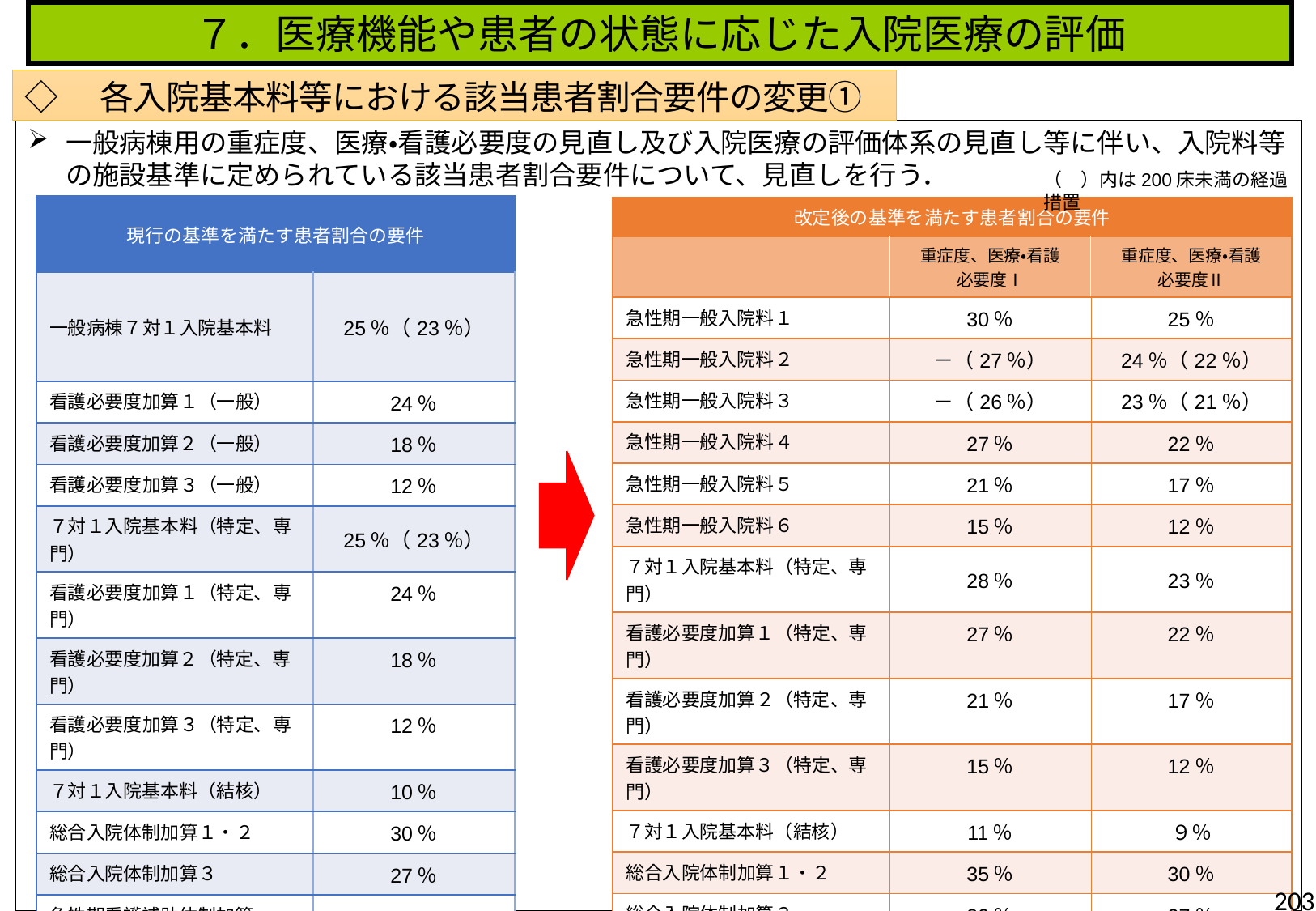

７．医療機能や患者の状態に応じた入院医療の評価
◇　各入院基本料等における該当患者割合要件の変更①
一般病棟用の重症度、医療・看護必要度の見直し及び入院医療の評価体系の見直し等に伴い、入院料等の施設基準に定められている該当患者割合要件について、見直しを行う．
（　）内は200床未満の経過措置
| 現行の基準を満たす患者割合の要件 |  |
| --- | --- |
| 一般病棟７対１入院基本料 | 25％（23％） |
| 看護必要度加算１（一般） | 24％ |
| 看護必要度加算２（一般） | 18％ |
| 看護必要度加算３（一般） | 12％ |
| ７対１入院基本料（特定、専門） | 25％（23％） |
| 看護必要度加算１（特定、専門） | 24％ |
| 看護必要度加算２（特定、専門） | 18％ |
| 看護必要度加算３（特定、専門） | 12％ |
| ７対１入院基本料（結核） | 10％ |
| 総合入院体制加算１・２ | 30％ |
| 総合入院体制加算３ | 27％ |
| 急性期看護補助体制加算 看護職員夜間配置加算 | ６％ |
| 看護補助加算１ | ５％ |
| 地域包括ケア病棟入院料 特定一般病棟入院料の注７ | 10％ |
| 改定後の基準を満たす患者割合の要件 |  |  |
| --- | --- | --- |
|  | 重症度、医療・看護 必要度Ⅰ | 重症度、医療・看護 必要度Ⅱ |
| 急性期一般入院料１ | 30％ | 25％ |
| 急性期一般入院料２ | －（27％） | 24％（22％） |
| 急性期一般入院料３ | －（26％） | 23％（21％） |
| 急性期一般入院料４ | 27％ | 22％ |
| 急性期一般入院料５ | 21％ | 17％ |
| 急性期一般入院料６ | 15％ | 12％ |
| ７対１入院基本料（特定、専門） | 28％ | 23％ |
| 看護必要度加算１（特定、専門） | 27％ | 22％ |
| 看護必要度加算２（特定、専門） | 21％ | 17％ |
| 看護必要度加算３（特定、専門） | 15％ | 12％ |
| ７対１入院基本料（結核） | 11％ | ９％ |
| 総合入院体制加算１・２ | 35％ | 30％ |
| 総合入院体制加算３ | 32％ | 27％ |
| 急性期看護補助体制加算 看護職員夜間配置加算 | ７％ | ５％ |
| 看護補助加算１ | ６％ | ５％ |
| 地域包括ケア病棟入院料 特定一般病棟入院料の注７ | 10％ | ８％ |

203